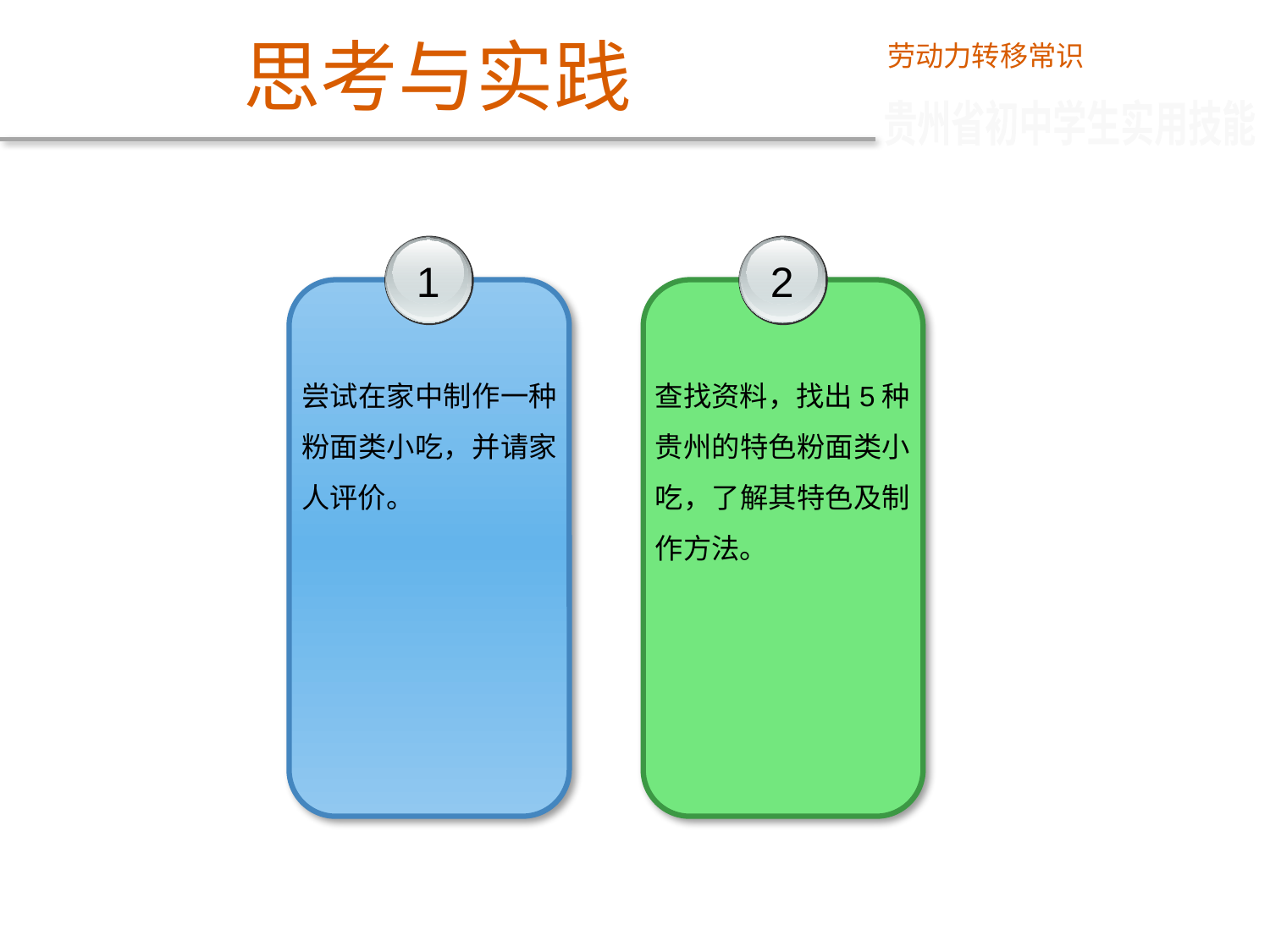

思考与实践
劳动力转移常识
贵州省初中学生实用技能

1

尝试在家中制作一种粉面类小吃，并请家人评价。

2

查找资料，找出5种贵州的特色粉面类小吃，了解其特色及制作方法。